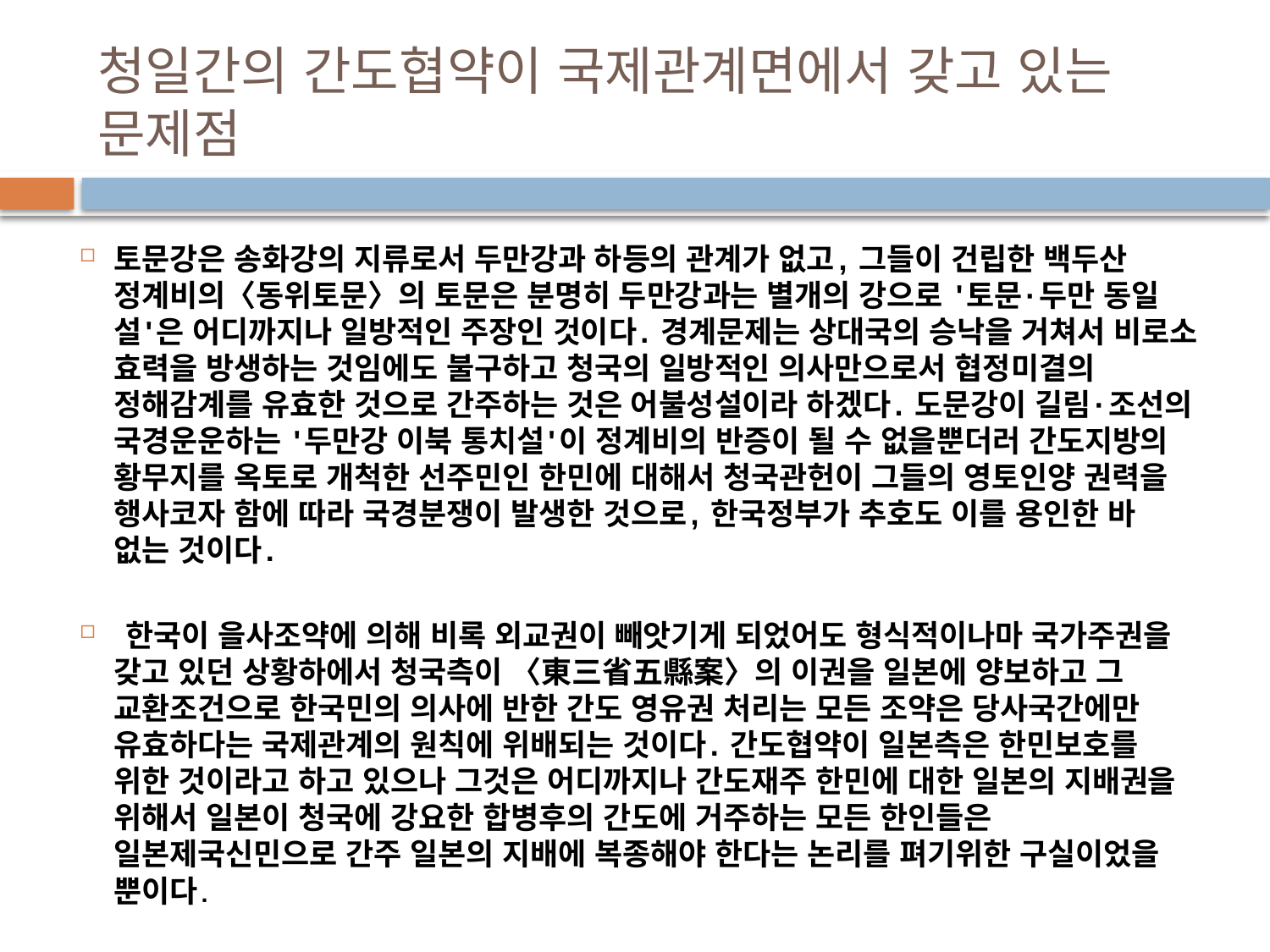

# 청일간의 간도협약이 국제관계면에서 갖고 있는 문제점
토문강은 송화강의 지류로서 두만강과 하등의 관계가 없고, 그들이 건립한 백두산 정계비의〈동위토문〉의 토문은 분명히 두만강과는 별개의 강으로 '토문·두만 동일설'은 어디까지나 일방적인 주장인 것이다. 경계문제는 상대국의 승낙을 거쳐서 비로소 효력을 방생하는 것임에도 불구하고 청국의 일방적인 의사만으로서 협정미결의 정해감계를 유효한 것으로 간주하는 것은 어불성설이라 하겠다. 도문강이 길림·조선의 국경운운하는 '두만강 이북 통치설'이 정계비의 반증이 될 수 없을뿐더러 간도지방의 황무지를 옥토로 개척한 선주민인 한민에 대해서 청국관헌이 그들의 영토인양 권력을 행사코자 함에 따라 국경분쟁이 발생한 것으로, 한국정부가 추호도 이를 용인한 바 없는 것이다.

 한국이 을사조약에 의해 비록 외교권이 빼앗기게 되었어도 형식적이나마 국가주권을 갖고 있던 상황하에서 청국측이 〈東三省五縣案〉의 이권을 일본에 양보하고 그 교환조건으로 한국민의 의사에 반한 간도 영유권 처리는 모든 조약은 당사국간에만 유효하다는 국제관계의 원칙에 위배되는 것이다. 간도협약이 일본측은 한민보호를 위한 것이라고 하고 있으나 그것은 어디까지나 간도재주 한민에 대한 일본의 지배권을 위해서 일본이 청국에 강요한 합병후의 간도에 거주하는 모든 한인들은 일본제국신민으로 간주 일본의 지배에 복종해야 한다는 논리를 펴기위한 구실이었을 뿐이다.